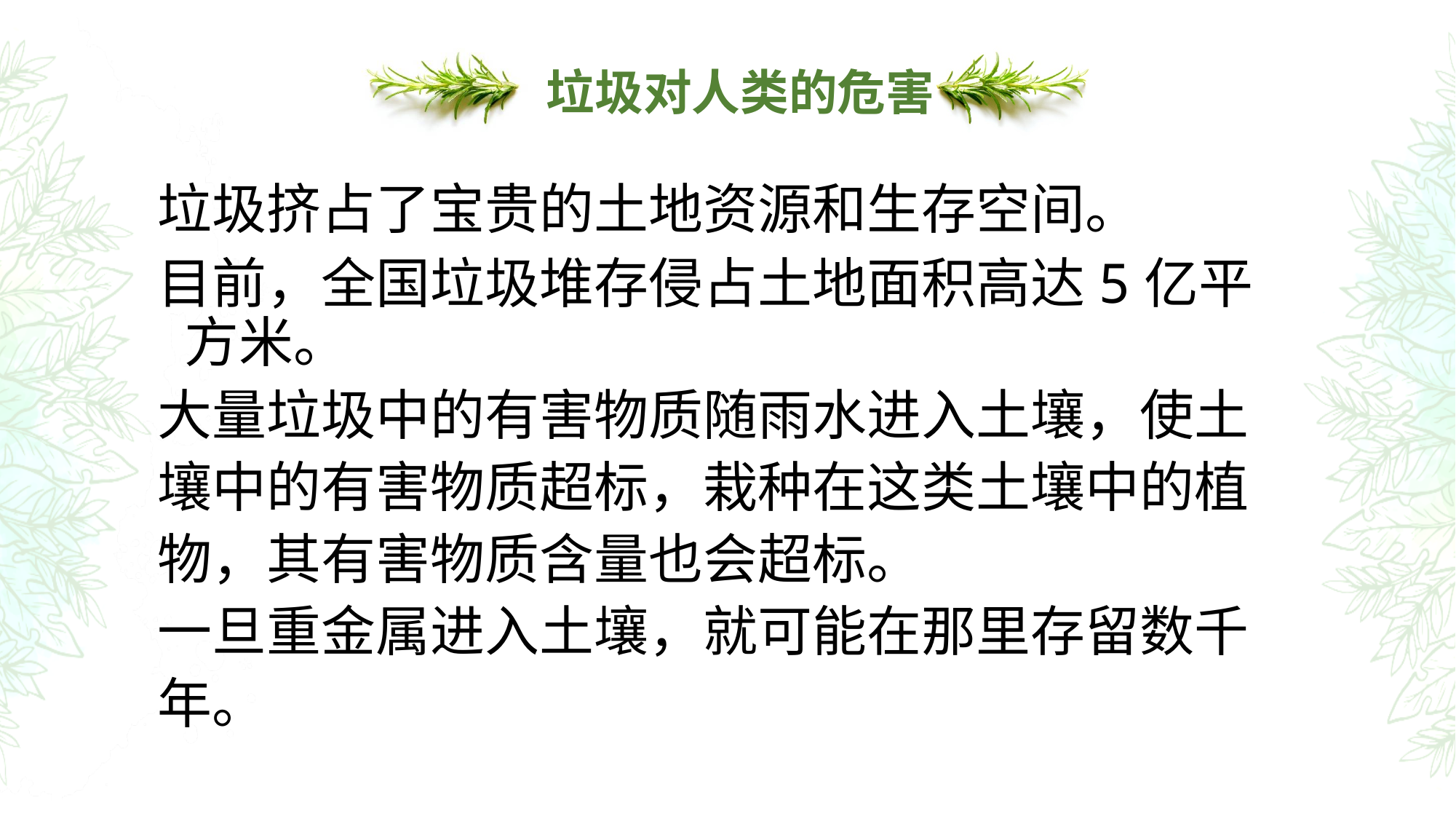

# 垃圾对人类的危害
垃圾挤占了宝贵的土地资源和生存空间。
目前，全国垃圾堆存侵占土地面积高达5亿平方米。
大量垃圾中的有害物质随雨水进入土壤，使土壤中的有害物质超标，栽种在这类土壤中的植物，其有害物质含量也会超标。
一旦重金属进入土壤，就可能在那里存留数千年。